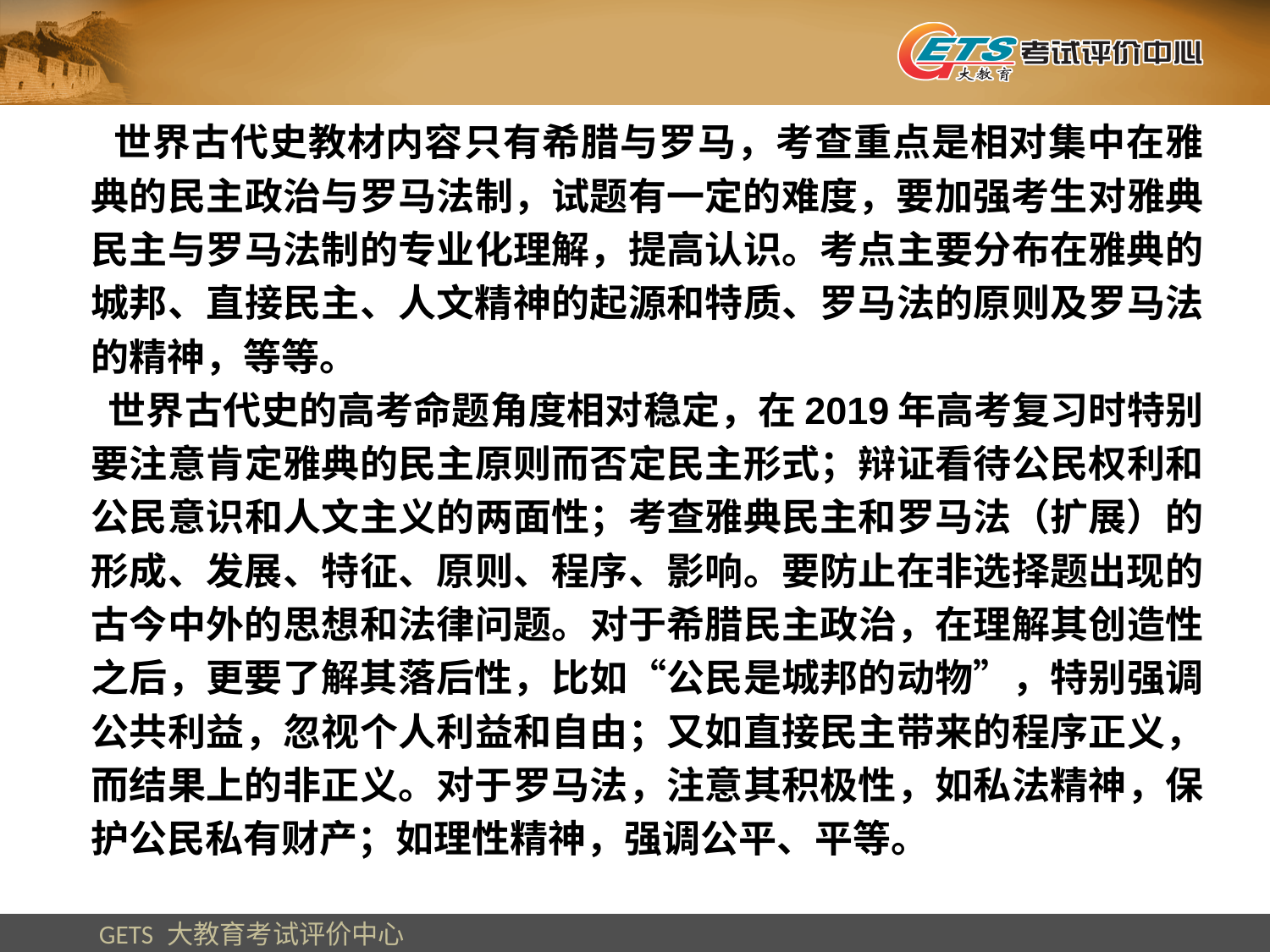

世界古代史教材内容只有希腊与罗马，考查重点是相对集中在雅典的民主政治与罗马法制，试题有一定的难度，要加强考生对雅典民主与罗马法制的专业化理解，提高认识。考点主要分布在雅典的城邦、直接民主、人文精神的起源和特质、罗马法的原则及罗马法的精神，等等。
       世界古代史的高考命题角度相对稳定，在2019年高考复习时特别要注意肯定雅典的民主原则而否定民主形式；辩证看待公民权利和公民意识和人文主义的两面性；考查雅典民主和罗马法（扩展）的形成、发展、特征、原则、程序、影响。要防止在非选择题出现的古今中外的思想和法律问题。对于希腊民主政治，在理解其创造性之后，更要了解其落后性，比如“公民是城邦的动物”，特别强调公共利益，忽视个人利益和自由；又如直接民主带来的程序正义，而结果上的非正义。对于罗马法，注意其积极性，如私法精神，保护公民私有财产；如理性精神，强调公平、平等。